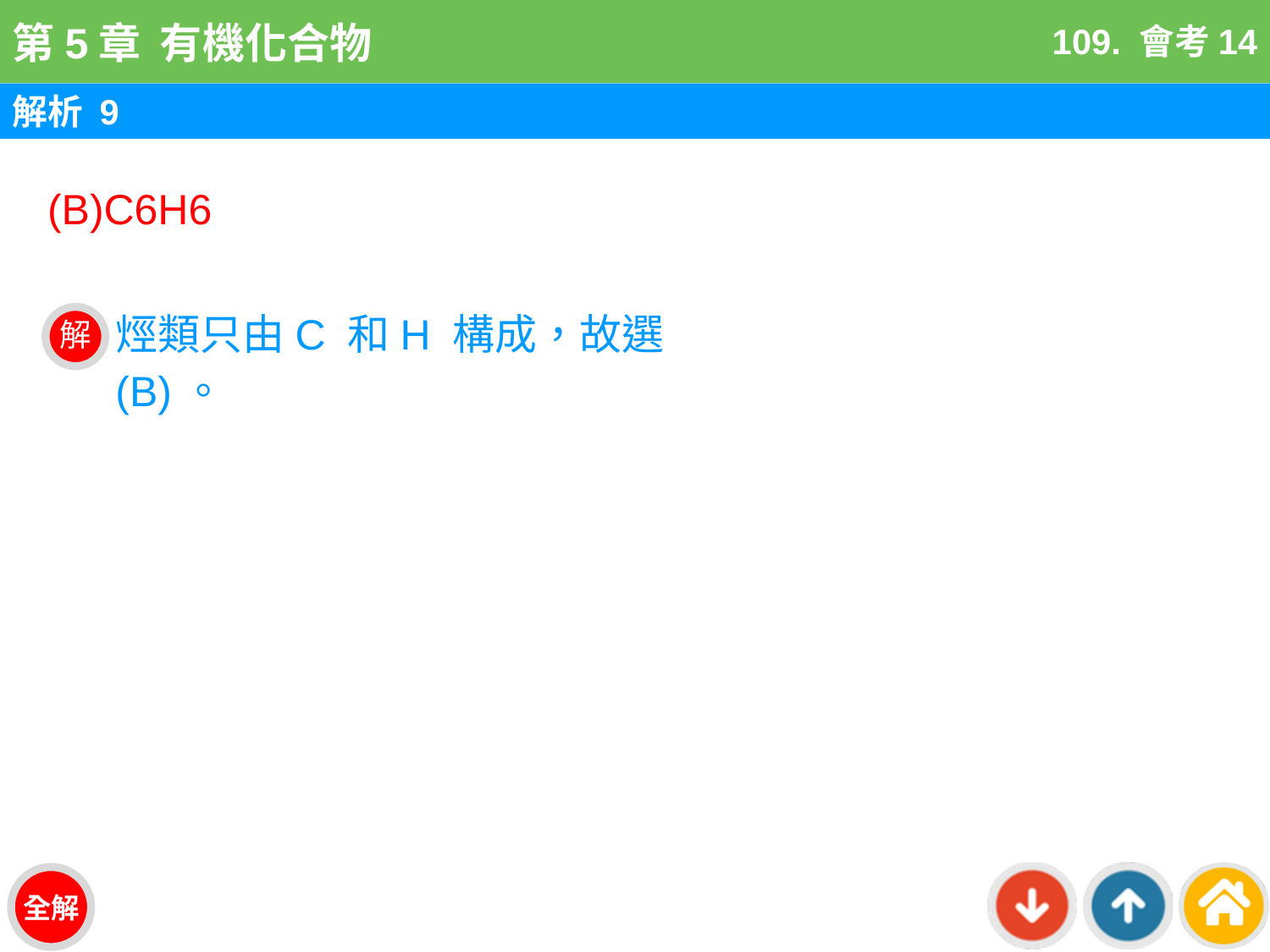

109. 會考14
解析 9
(B)C6H6
烴類只由C 和H 構成，故選(B)。
解
全解